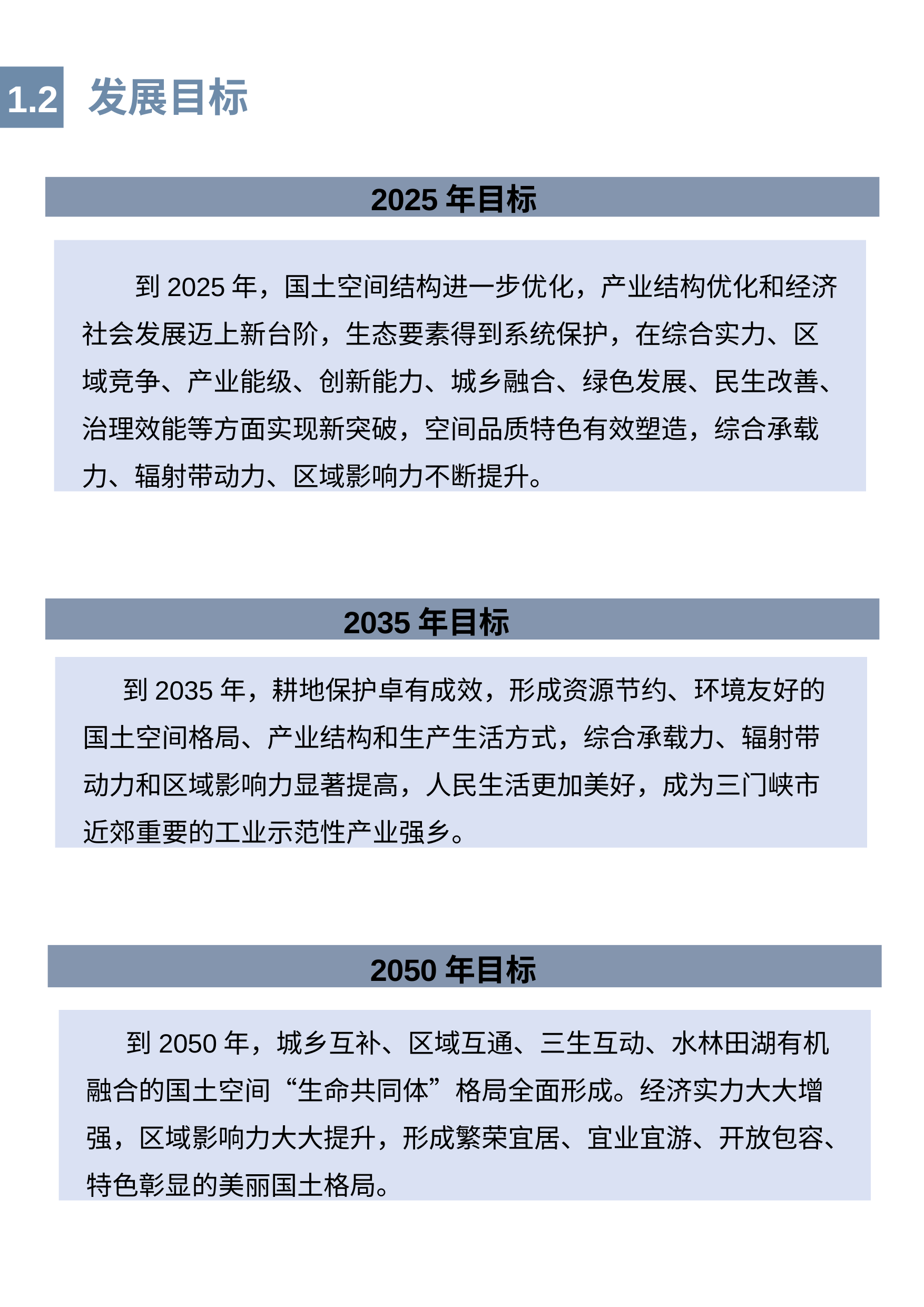

发展目标
1.2
2025年目标
到2025年，国土空间结构进一步优化，产业结构优化和经济社会发展迈上新台阶，生态要素得到系统保护，在综合实力、区域竞争、产业能级、创新能力、城乡融合、绿色发展、民生改善、治理效能等方面实现新突破，空间品质特色有效塑造，综合承载力、辐射带动力、区域影响力不断提升。
2035年目标
到2035年，耕地保护卓有成效，形成资源节约、环境友好的国土空间格局、产业结构和生产生活方式，综合承载力、辐射带动力和区域影响力显著提高，人民生活更加美好，成为三门峡市近郊重要的工业示范性产业强乡。
2050年目标
到2050年，城乡互补、区域互通、三生互动、水林田湖有机融合的国土空间“生命共同体”格局全面形成。经济实力大大增强，区域影响力大大提升，形成繁荣宜居、宜业宜游、开放包容、特色彰显的美丽国土格局。